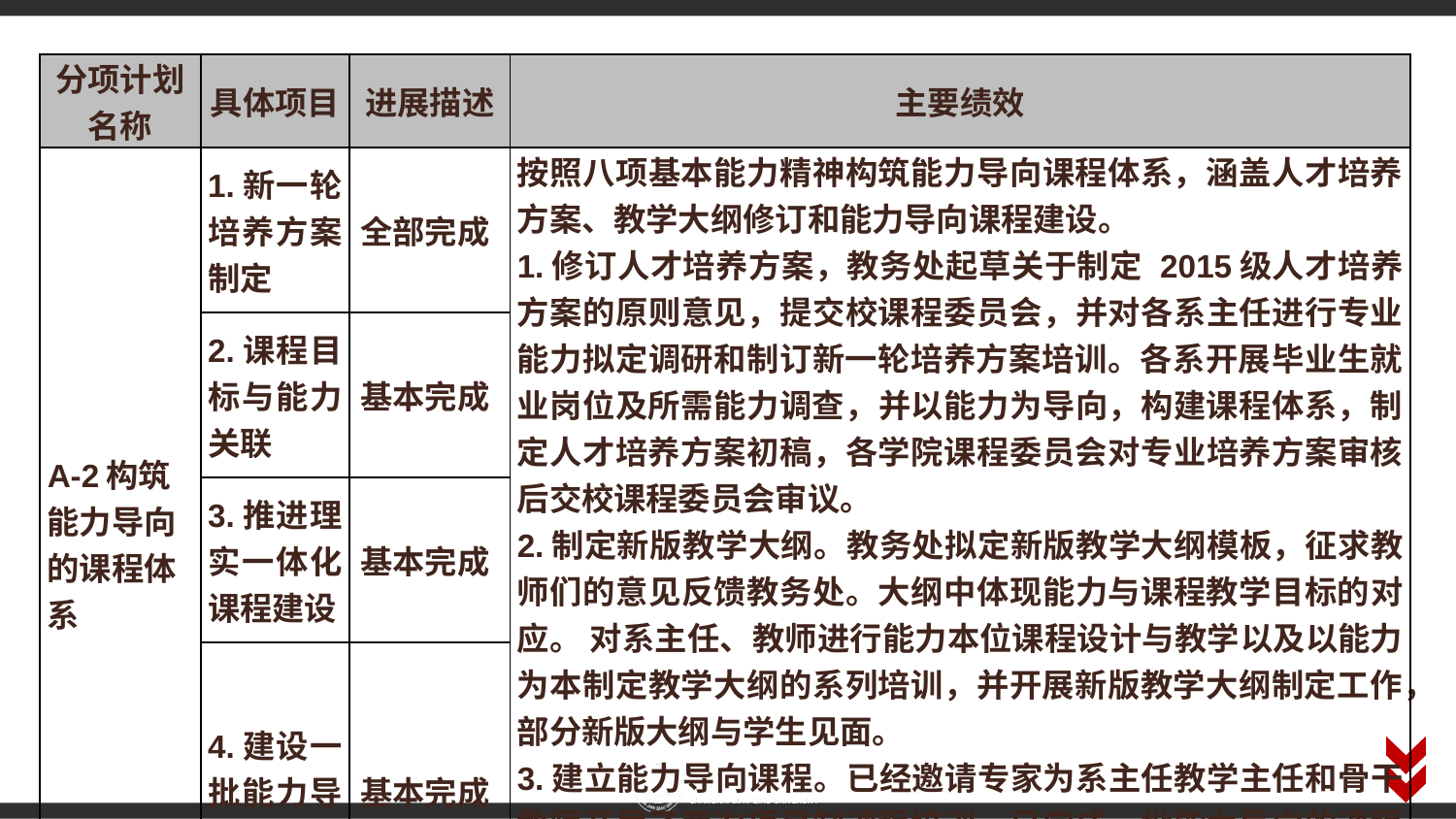

| 分项计划名称 | 具体项目 | 进展描述 | 主要绩效 |
| --- | --- | --- | --- |
| A-2构筑能力导向的课程体系 | 1.新一轮培养方案制定 | 全部完成 | 按照八项基本能力精神构筑能力导向课程体系，涵盖人才培养方案、教学大纲修订和能力导向课程建设。 1.修订人才培养方案，教务处起草关于制定 2015级人才培养方案的原则意见，提交校课程委员会，并对各系主任进行专业能力拟定调研和制订新一轮培养方案培训。各系开展毕业生就业岗位及所需能力调查，并以能力为导向，构建课程体系，制定人才培养方案初稿，各学院课程委员会对专业培养方案审核后交校课程委员会审议。 2.制定新版教学大纲。教务处拟定新版教学大纲模板，征求教师们的意见反馈教务处。大纲中体现能力与课程教学目标的对应。 对系主任、教师进行能力本位课程设计与教学以及以能力为本制定教学大纲的系列培训，并开展新版教学大纲制定工作，部分新版大纲与学生见面。 3.建立能力导向课程。已经邀请专家为系主任教学主任和骨干教师开展了两次项目制课程培训，已完成一批能力导向的课程教改立项。 2016年将持续推进。 |
|  | 2.课程目标与能力关联 | 基本完成 |  |
|  | 3.推进理实一体化课程建设 | 基本完成 |  |
|  | 4.建设一批能力导向课程 | 基本完成 |  |